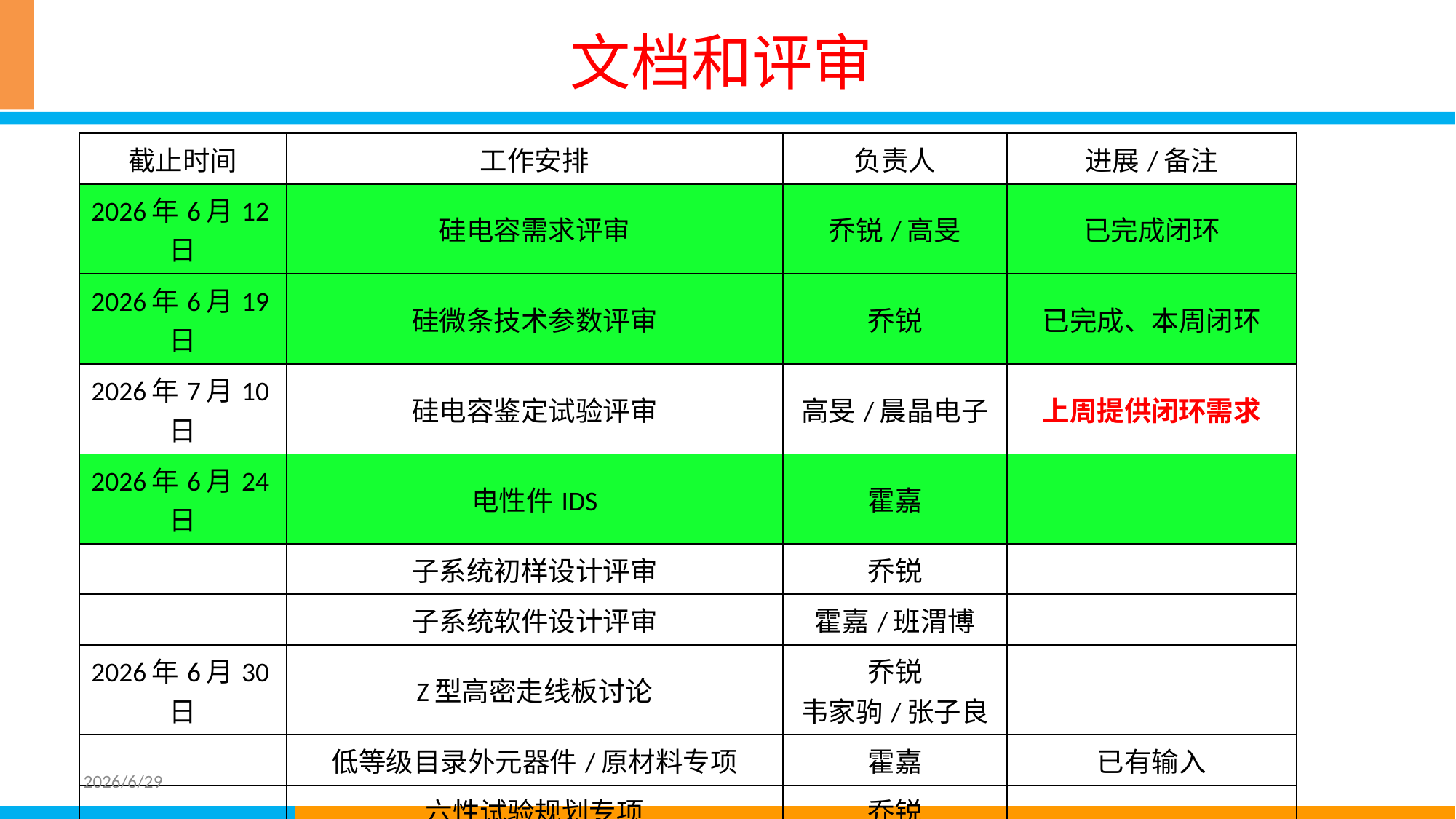

# 文档和评审
| 截止时间 | 工作安排 | 负责人 | 进展/备注 |
| --- | --- | --- | --- |
| 2026年6月12日 | 硅电容需求评审 | 乔锐/高旻 | 已完成闭环 |
| 2026年6月19日 | 硅微条技术参数评审 | 乔锐 | 已完成、本周闭环 |
| 2026年7月10日 | 硅电容鉴定试验评审 | 高旻/晨晶电子 | 上周提供闭环需求 |
| 2026年6月24日 | 电性件IDS | 霍嘉 |  |
|  | 子系统初样设计评审 | 乔锐 |  |
|  | 子系统软件设计评审 | 霍嘉/班渭博 |  |
| 2026年6月30日 | Z型高密走线板讨论 | 乔锐 韦家驹/张子良 |  |
|  | 低等级目录外元器件/原材料专项 | 霍嘉 | 已有输入 |
|  | 六性试验规划专项 | 乔锐 |  |
| 2026年7月3日 | 标定试验规划专项 | 李洪沂 | 已有输入 |
|  | 力热第三方复核 | 鲁兵 |  |
2026/6/29